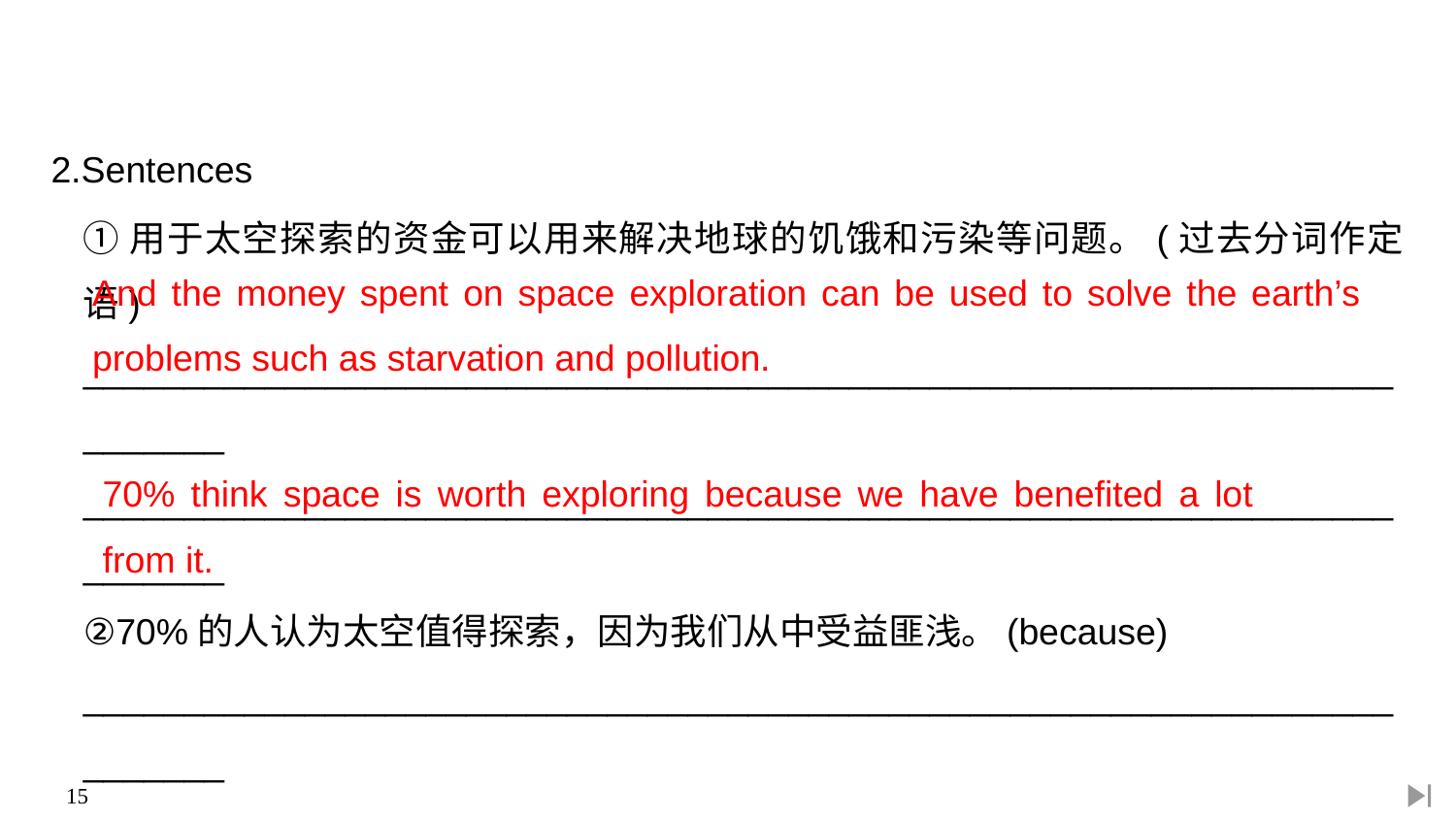

2.Sentences
①用于太空探索的资金可以用来解决地球的饥饿和污染等问题。(过去分词作定语)
________________________________________________________________________
________________________________________________________________________
②70%的人认为太空值得探索，因为我们从中受益匪浅。(because)
________________________________________________________________________
And the money spent on space exploration can be used to solve the earth’s problems such as starvation and pollution.
70% think space is worth exploring because we have benefited a lot from it.